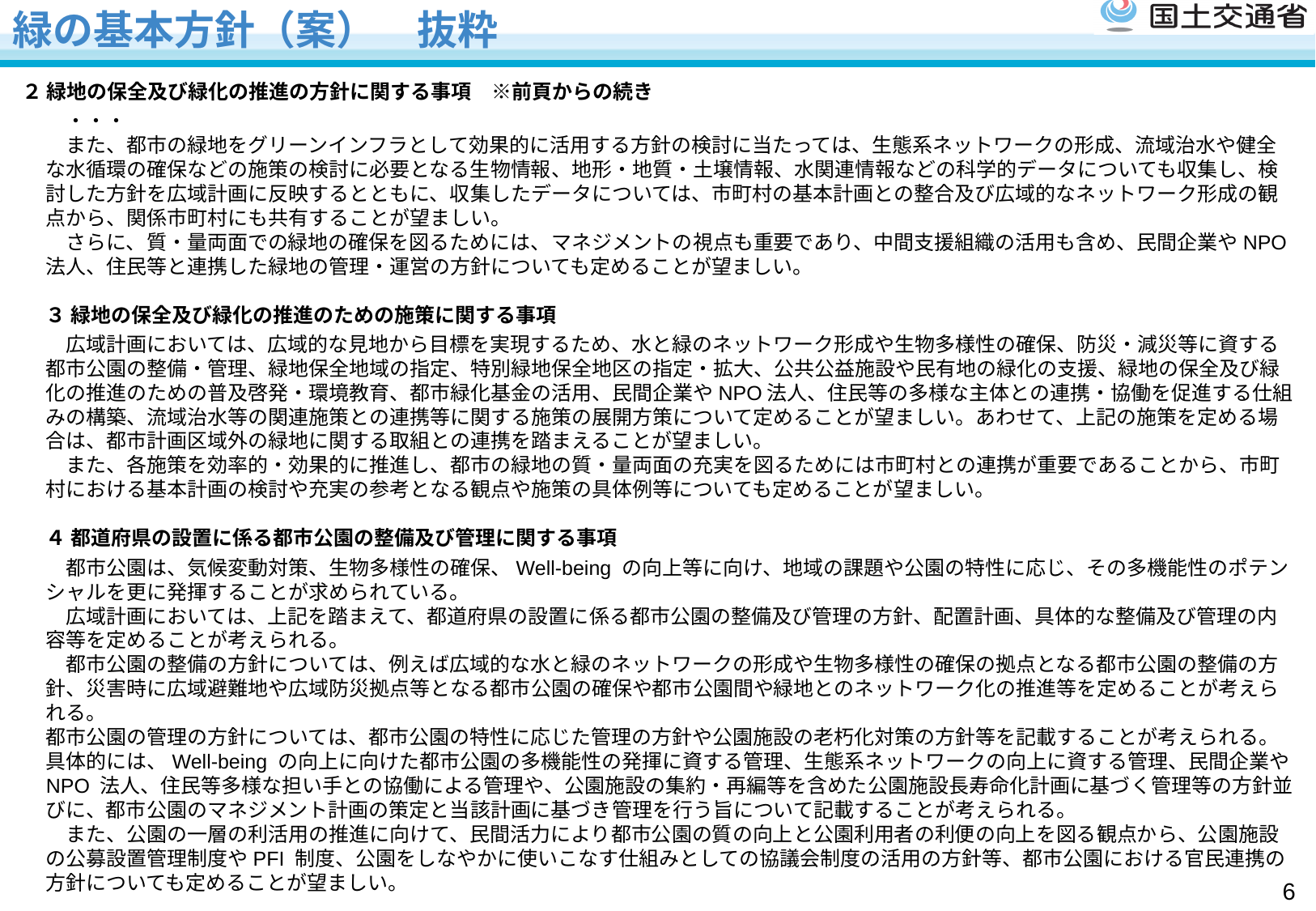

# 緑の基本方針（案）　抜粋
２ 緑地の保全及び緑化の推進の方針に関する事項　※前頁からの続き
　・・・
　また、都市の緑地をグリーンインフラとして効果的に活用する方針の検討に当たっては、生態系ネットワークの形成、流域治水や健全な水循環の確保などの施策の検討に必要となる生物情報、地形・地質・土壌情報、水関連情報などの科学的データについても収集し、検討した方針を広域計画に反映するとともに、収集したデータについては、市町村の基本計画との整合及び広域的なネットワーク形成の観点から、関係市町村にも共有することが望ましい。
　さらに、質・量両面での緑地の確保を図るためには、マネジメントの視点も重要であり、中間支援組織の活用も含め、民間企業やNPO 法人、住民等と連携した緑地の管理・運営の方針についても定めることが望ましい。

３ 緑地の保全及び緑化の推進のための施策に関する事項
　広域計画においては、広域的な見地から目標を実現するため、水と緑のネットワーク形成や生物多様性の確保、防災・減災等に資する都市公園の整備・管理、緑地保全地域の指定、特別緑地保全地区の指定・拡大、公共公益施設や民有地の緑化の支援、緑地の保全及び緑化の推進のための普及啓発・環境教育、都市緑化基金の活用、民間企業やNPO法人、住民等の多様な主体との連携・協働を促進する仕組みの構築、流域治水等の関連施策との連携等に関する施策の展開方策について定めることが望ましい。あわせて、上記の施策を定める場合は、都市計画区域外の緑地に関する取組との連携を踏まえることが望ましい。
　また、各施策を効率的・効果的に推進し、都市の緑地の質・量両面の充実を図るためには市町村との連携が重要であることから、市町村における基本計画の検討や充実の参考となる観点や施策の具体例等についても定めることが望ましい。

４ 都道府県の設置に係る都市公園の整備及び管理に関する事項
　都市公園は、気候変動対策、生物多様性の確保、Well-being の向上等に向け、地域の課題や公園の特性に応じ、その多機能性のポテンシャルを更に発揮することが求められている。
　広域計画においては、上記を踏まえて、都道府県の設置に係る都市公園の整備及び管理の方針、配置計画、具体的な整備及び管理の内容等を定めることが考えられる。
　都市公園の整備の方針については、例えば広域的な水と緑のネットワークの形成や生物多様性の確保の拠点となる都市公園の整備の方針、災害時に広域避難地や広域防災拠点等となる都市公園の確保や都市公園間や緑地とのネットワーク化の推進等を定めることが考えられる。
都市公園の管理の方針については、都市公園の特性に応じた管理の方針や公園施設の老朽化対策の方針等を記載することが考えられる。具体的には、Well-being の向上に向けた都市公園の多機能性の発揮に資する管理、生態系ネットワークの向上に資する管理、民間企業やNPO 法人、住民等多様な担い手との協働による管理や、公園施設の集約・再編等を含めた公園施設長寿命化計画に基づく管理等の方針並びに、都市公園のマネジメント計画の策定と当該計画に基づき管理を行う旨について記載することが考えられる。
　また、公園の一層の利活用の推進に向けて、民間活力により都市公園の質の向上と公園利用者の利便の向上を図る観点から、公園施設の公募設置管理制度やPFI 制度、公園をしなやかに使いこなす仕組みとしての協議会制度の活用の方針等、都市公園における官民連携の方針についても定めることが望ましい。
6